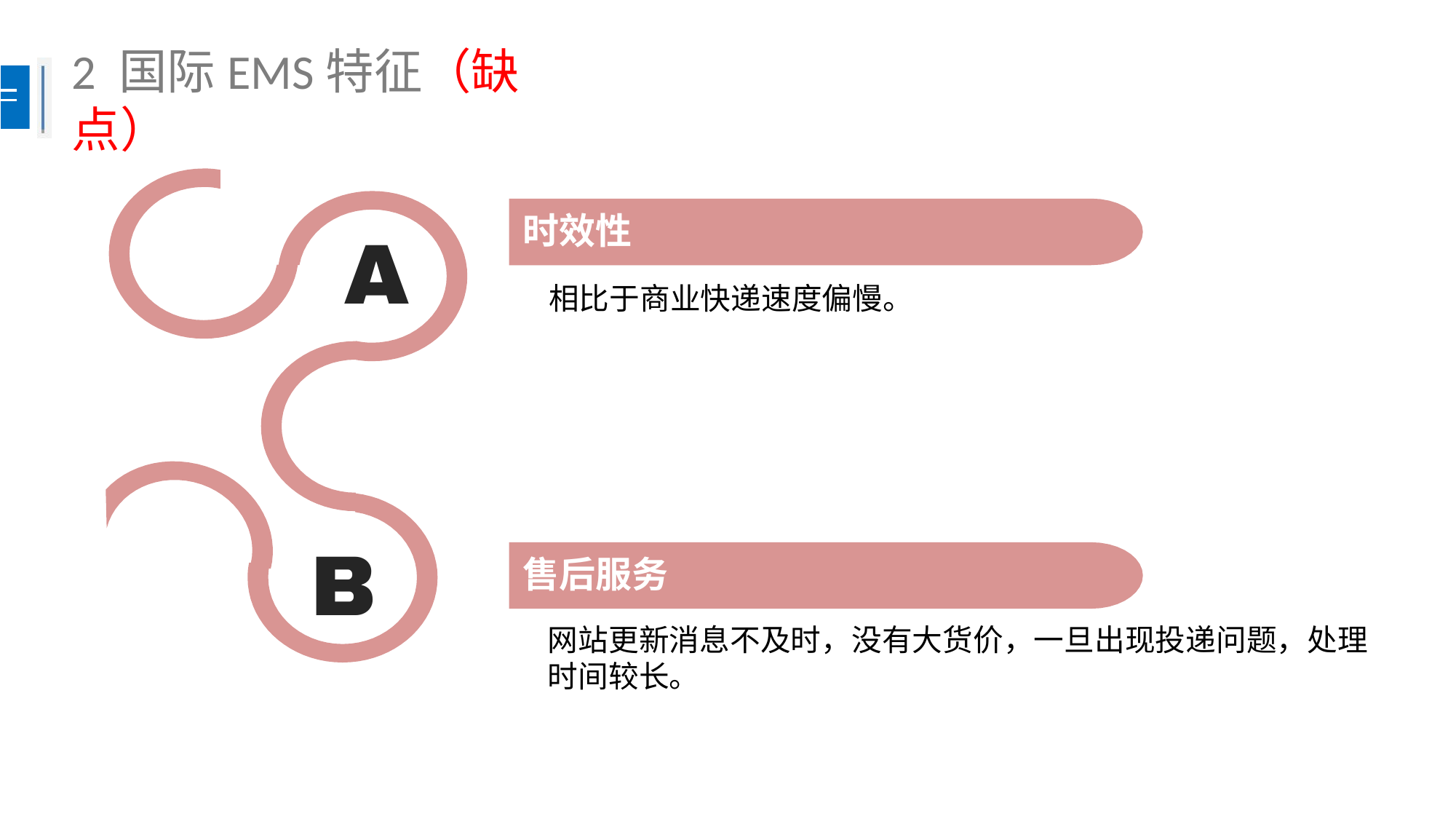

# 2 国际EMS特征（缺点）

时效性
相比于商业快递速度偏慢。
A

B

售后服务
网站更新消息不及时，没有大货价，一旦出现投递问题，处理 时间较长。